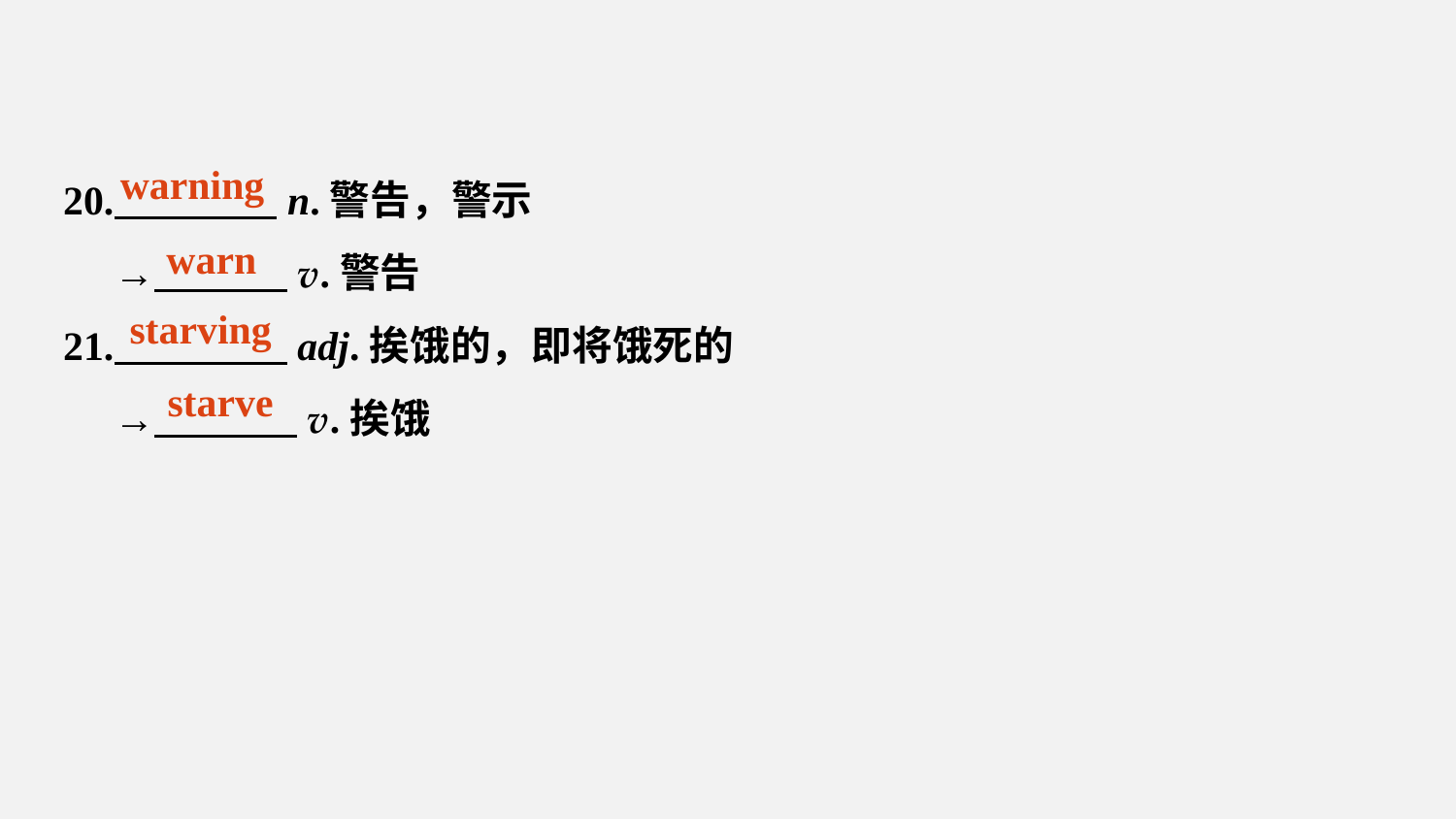

20.                 n.警告，警示
     →              v.警告
21.                  adj.挨饿的，即将饿死的
     →               v.挨饿
warning
warn
starving
starve